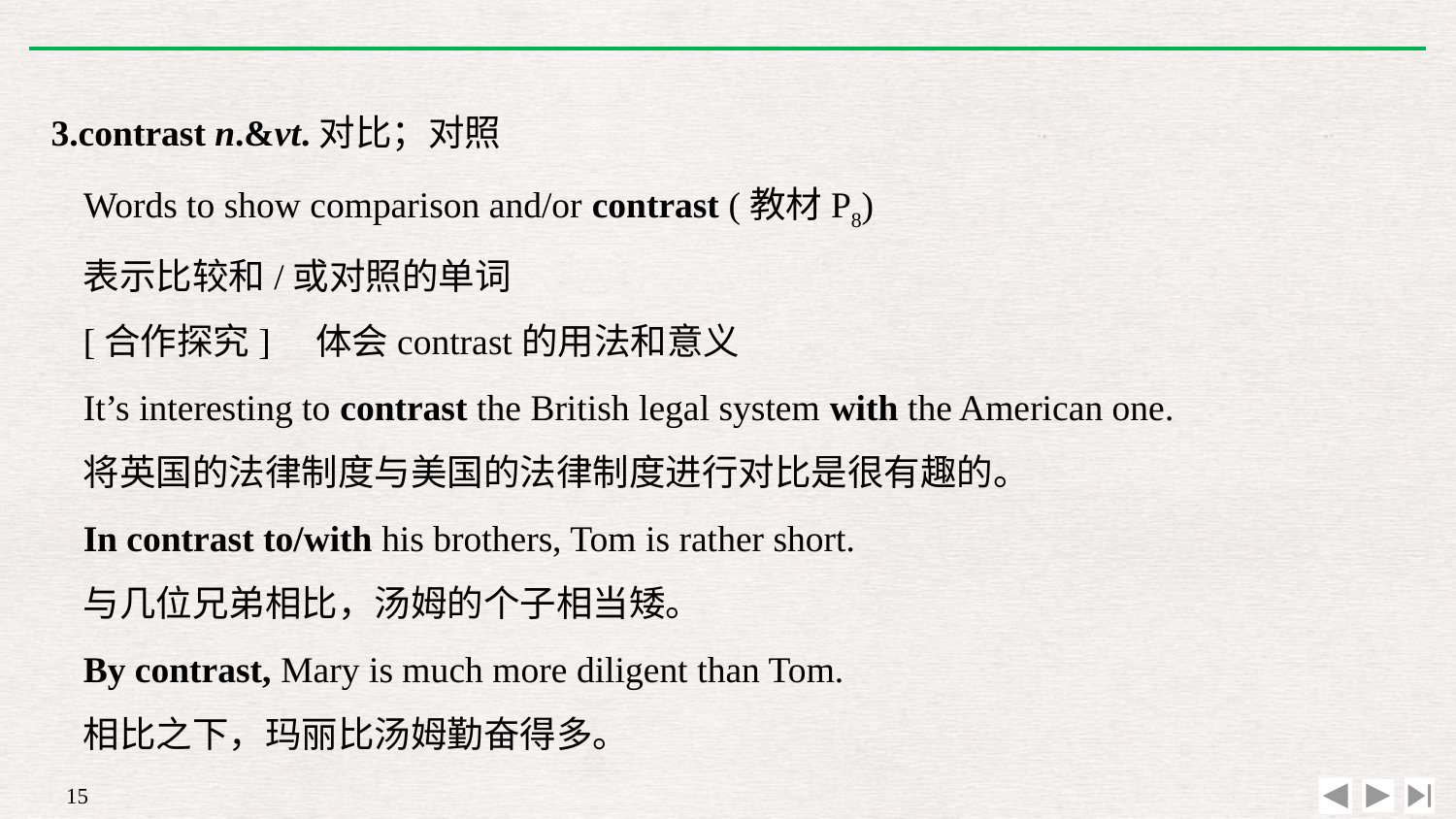

3.contrast n.&vt.对比；对照
Words to show comparison and/or contrast (教材P8)
表示比较和/或对照的单词
[合作探究]　体会contrast的用法和意义
It’s interesting to contrast the British legal system with the American one.
将英国的法律制度与美国的法律制度进行对比是很有趣的。
In contrast to/with his brothers, Tom is rather short.
与几位兄弟相比，汤姆的个子相当矮。
By contrast, Mary is much more diligent than Tom.
相比之下，玛丽比汤姆勤奋得多。